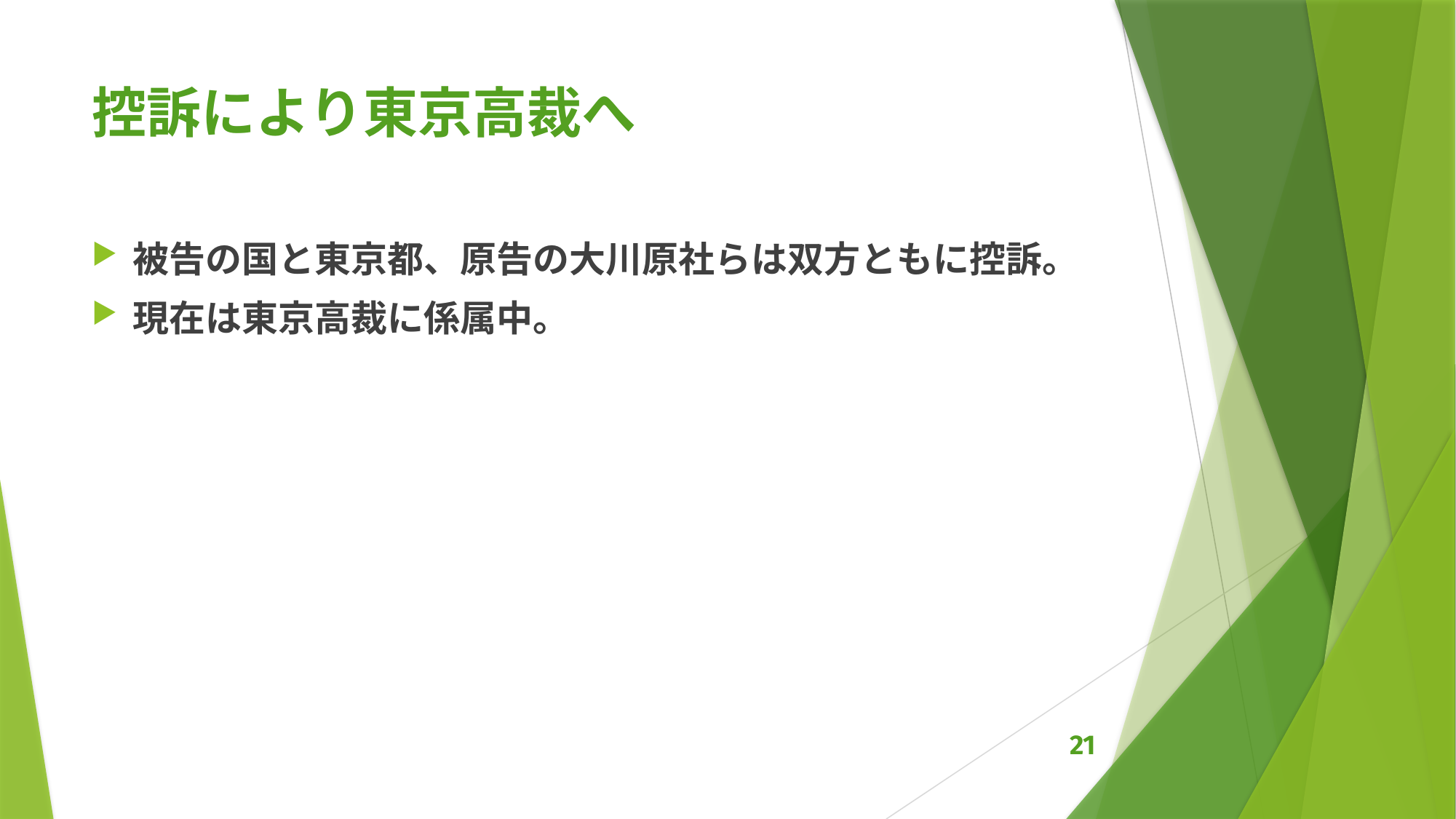

# 控訴により東京高裁へ
被告の国と東京都、原告の大川原社らは双方ともに控訴。
現在は東京高裁に係属中。

21